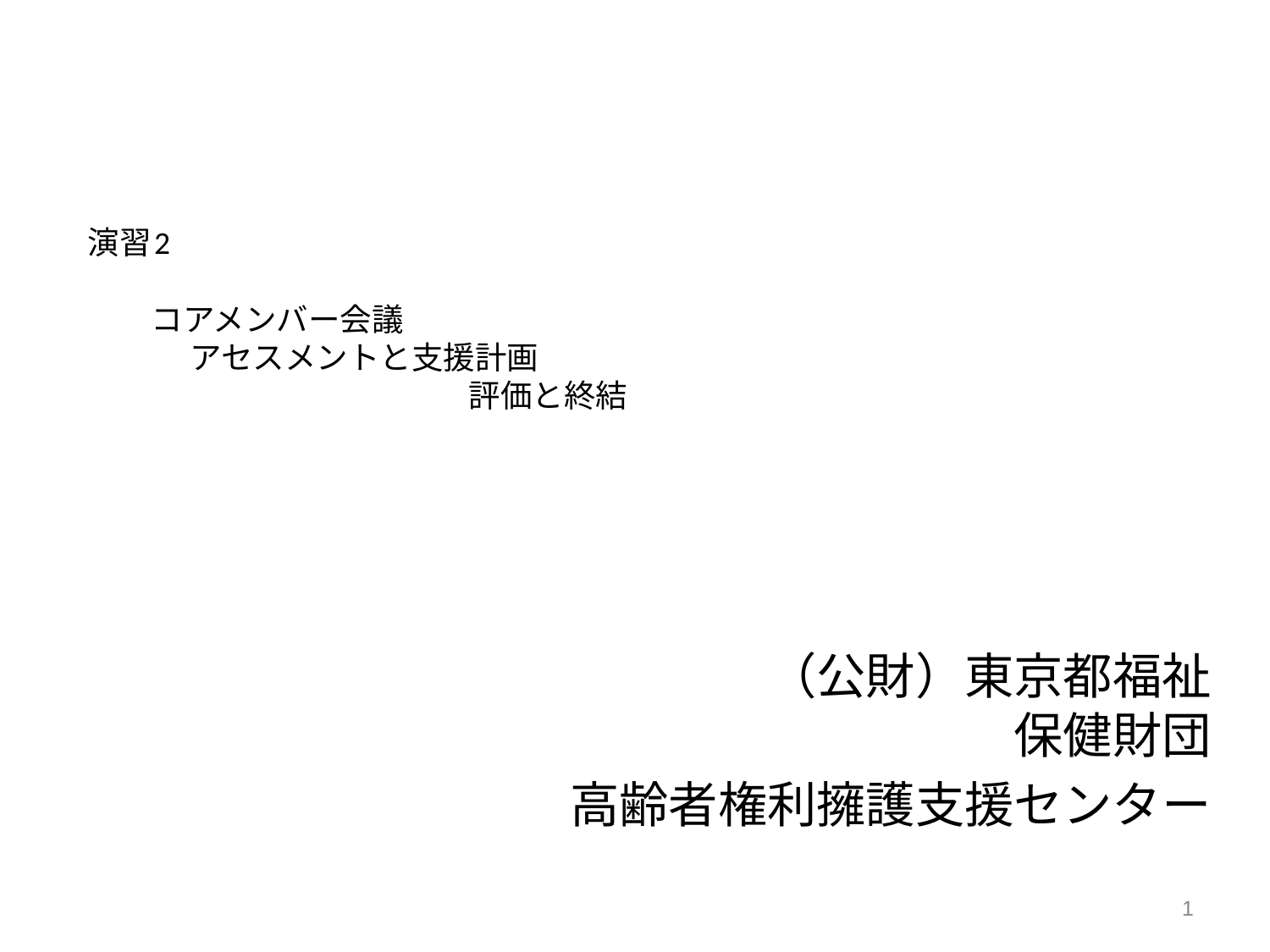

# 演習2 　　コアメンバー会議 　　　 アセスメントと支援計画　 　　　　　　　　　　　　評価と終結
　　　　　　　　（公財）東京都福祉保健財団
高齢者権利擁護支援センター
1